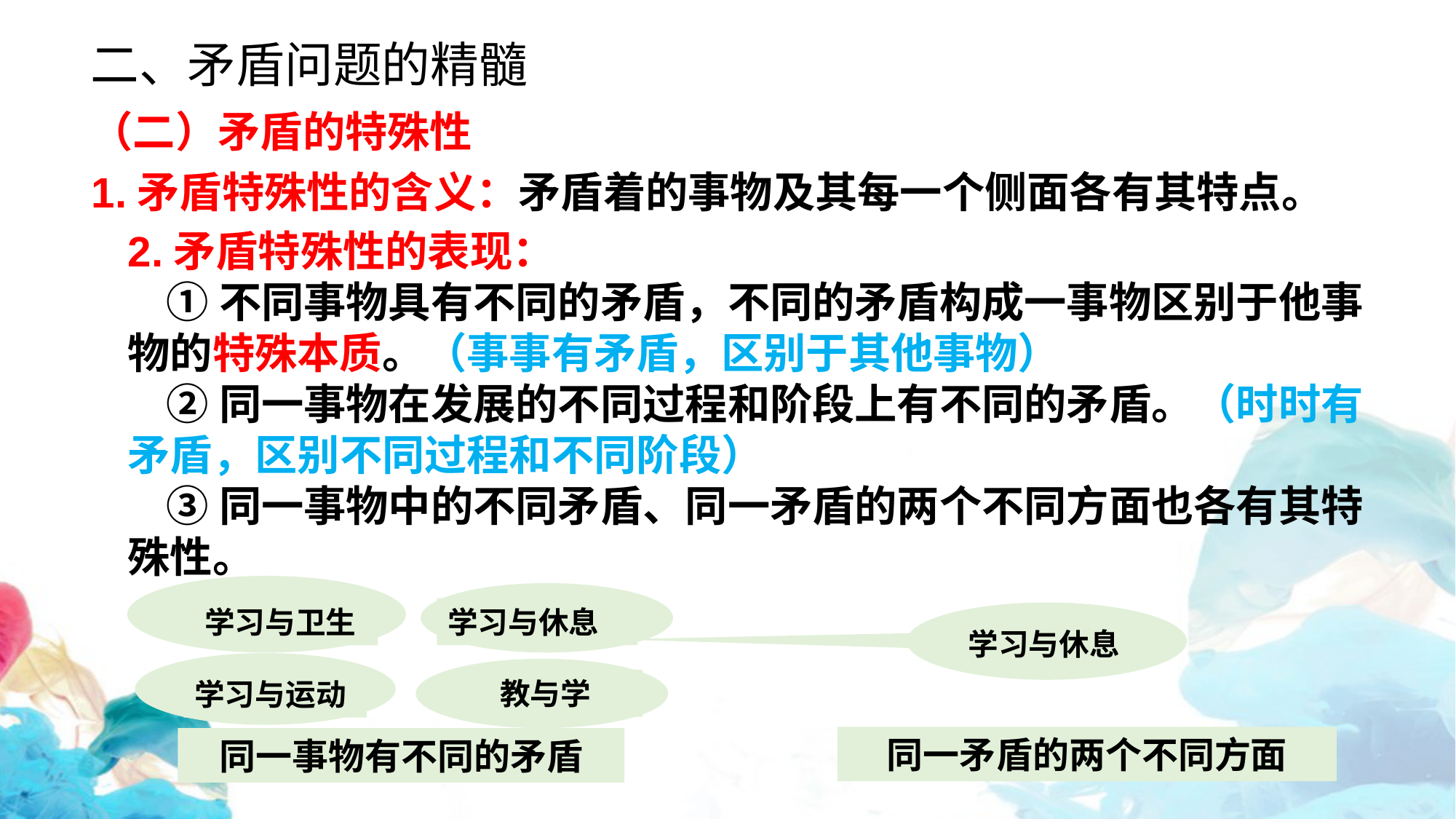

二、矛盾问题的精髓
（二）矛盾的特殊性
    1.矛盾特殊性的含义：矛盾着的事物及其每一个侧面各有其特点。
2.矛盾特殊性的表现：
    ①不同事物具有不同的矛盾，不同的矛盾构成一事物区别于他事物的特殊本质。（事事有矛盾，区别于其他事物）
    ②同一事物在发展的不同过程和阶段上有不同的矛盾。（时时有矛盾，区别不同过程和不同阶段）
    ③同一事物中的不同矛盾、同一矛盾的两个不同方面也各有其特殊性。

学习与卫生

学习与休息

学习与运动

教与学
同一事物有不同的矛盾

学习与休息
同一矛盾的两个不同方面